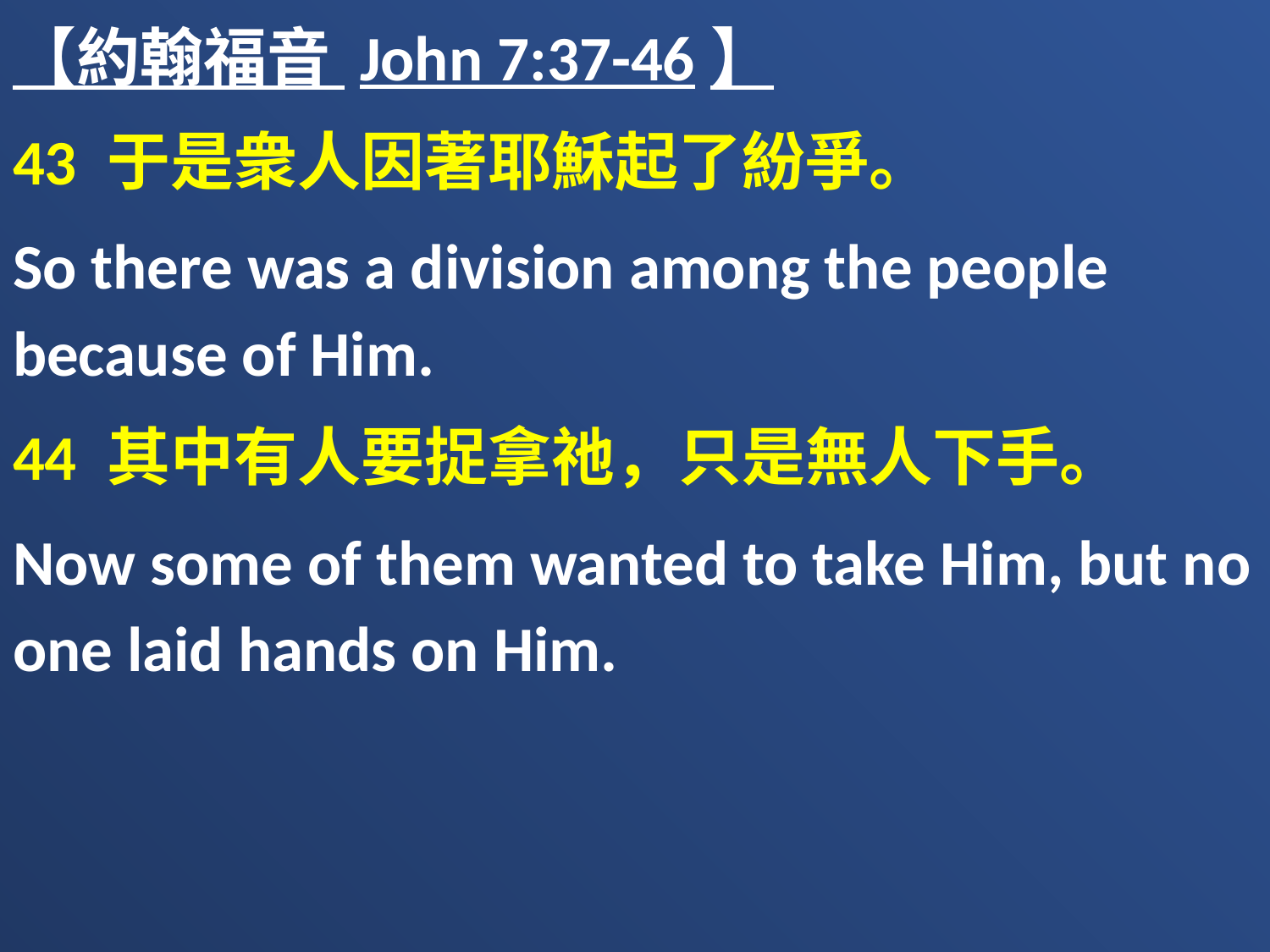

【約翰福音 John 7:37-46】
43 于是衆人因著耶穌起了紛爭。
So there was a division among the people because of Him.
44 其中有人要捉拿祂，只是無人下手。
Now some of them wanted to take Him, but no one laid hands on Him.